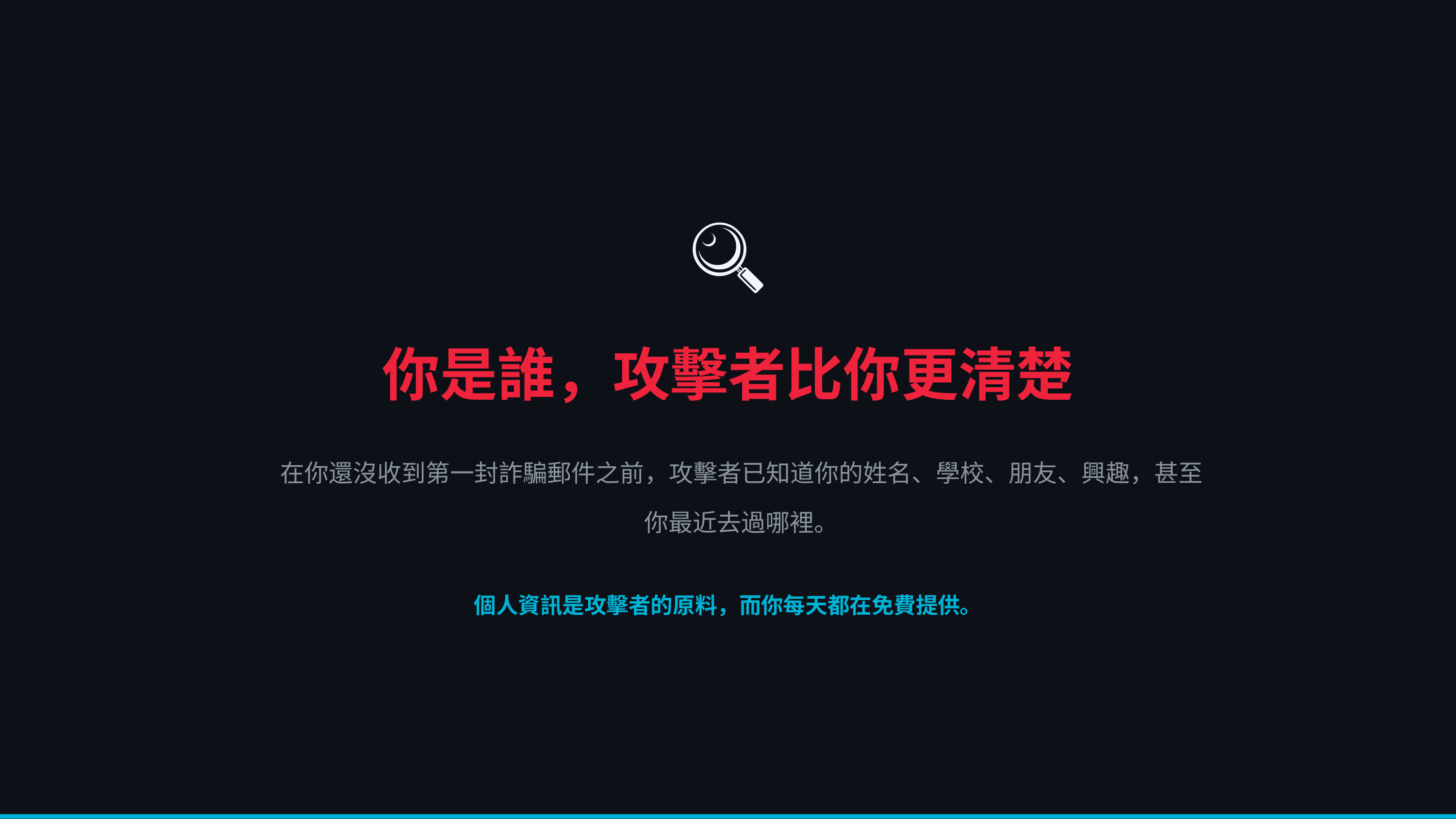

🔍
你是誰，攻擊者比你更清楚
在你還沒收到第一封詐騙郵件之前，攻擊者已知道你的姓名、學校、朋友、興趣，甚至你最近去過哪裡。
個人資訊是攻擊者的原料，而你每天都在免費提供。